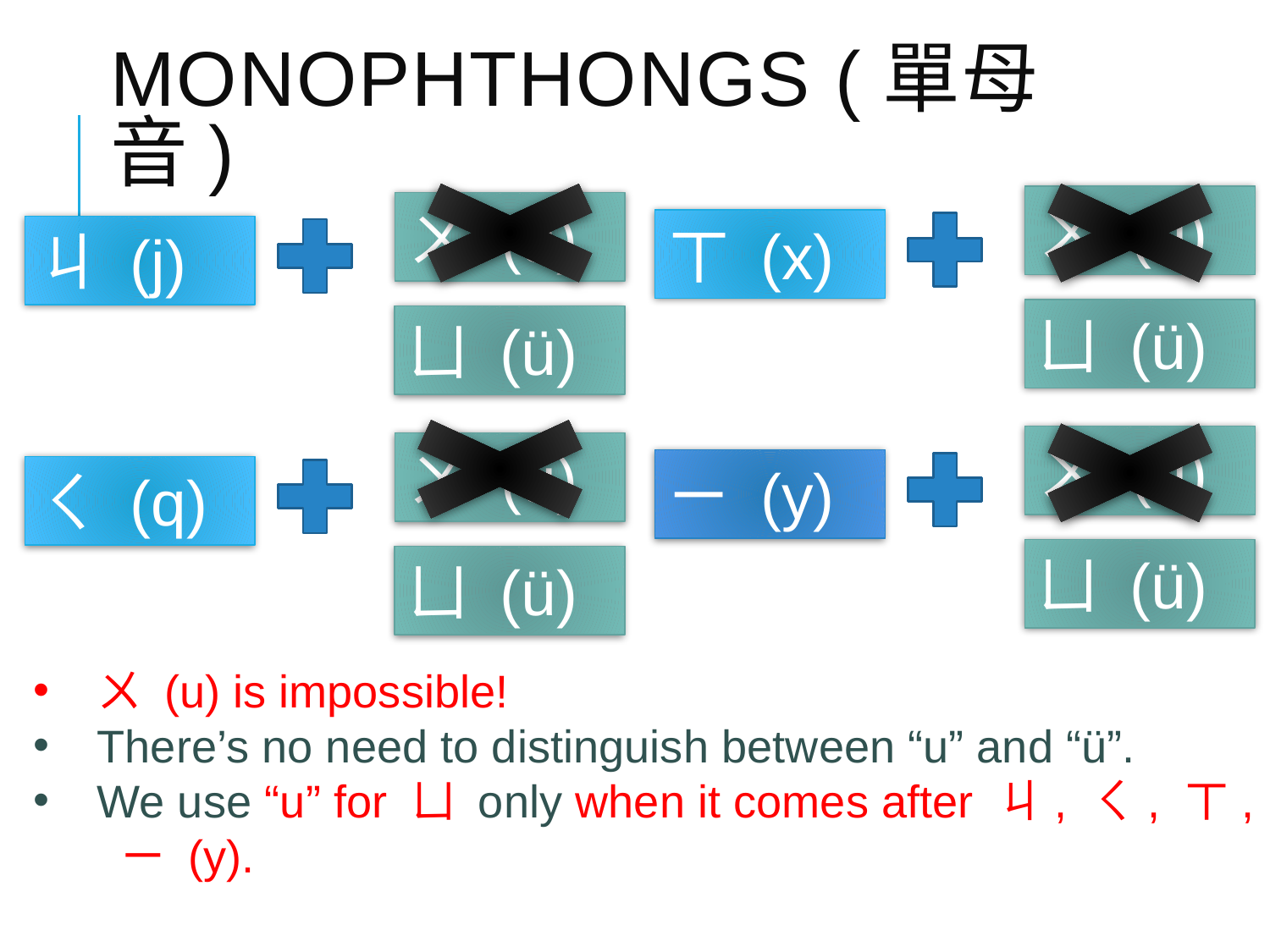

Monophthongs (單母音)

ㄨ (u)
ㄨ (u)

ㄒ (x)
ㄐ (j)
ㄩ (ü)
ㄩ (ü)

ㄨ (u)
ㄨ (u)

ㄧ (y)
ㄑ (q)
ㄩ (ü)
ㄩ (ü)
ㄨ (u) is impossible!
There’s no need to distinguish between “u” and “ü”.
We use “u” for ㄩ only when it comes after ㄐ, ㄑ, ㄒ, ㄧ (y).